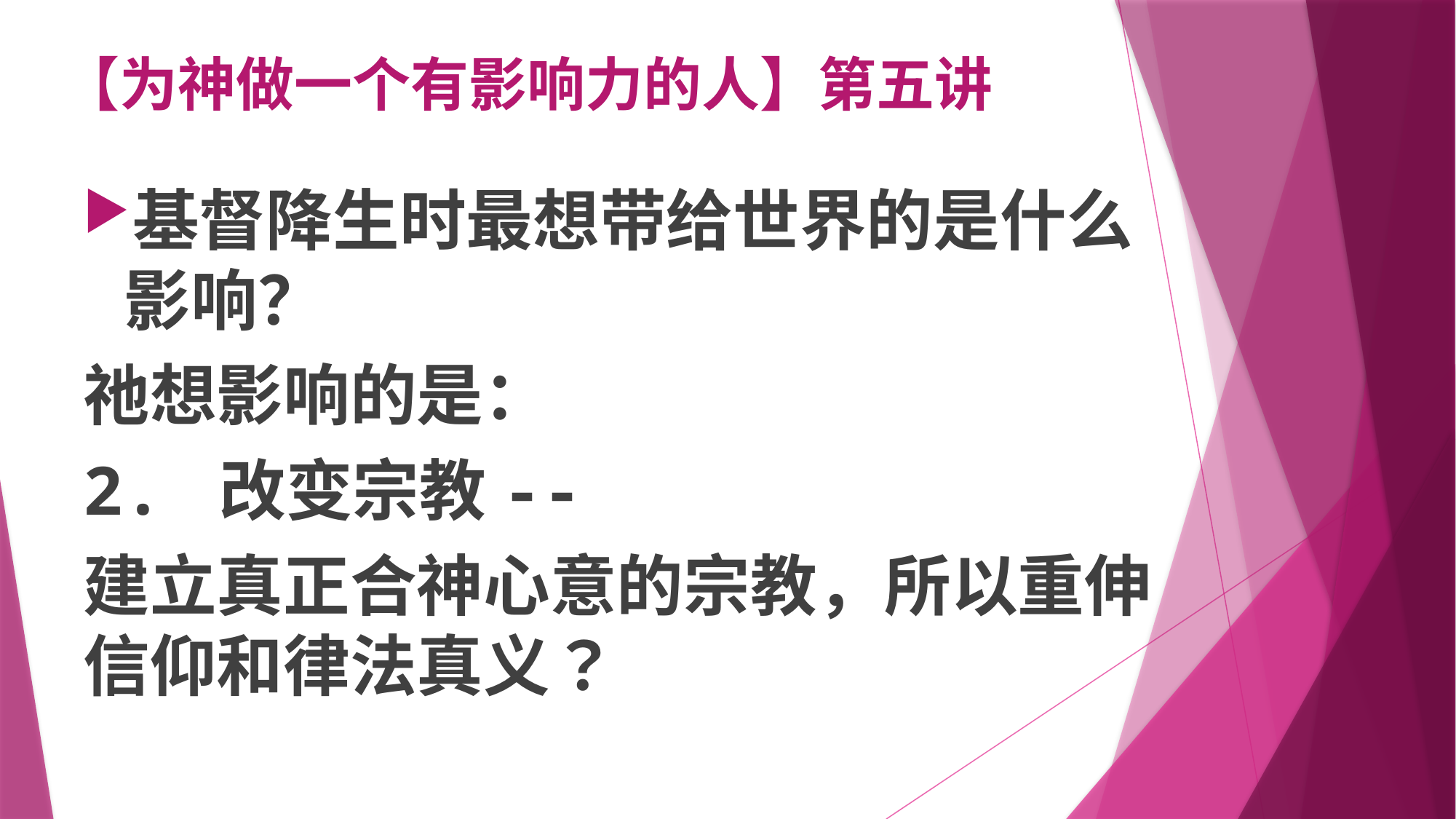

# 【为神做一个有影响力的人】第五讲
基督降生时最想带给世界的是什么影响？
祂想影响的是：
2. 改变宗教--
建立真正合神心意的宗教，所以重伸信仰和律法真义？